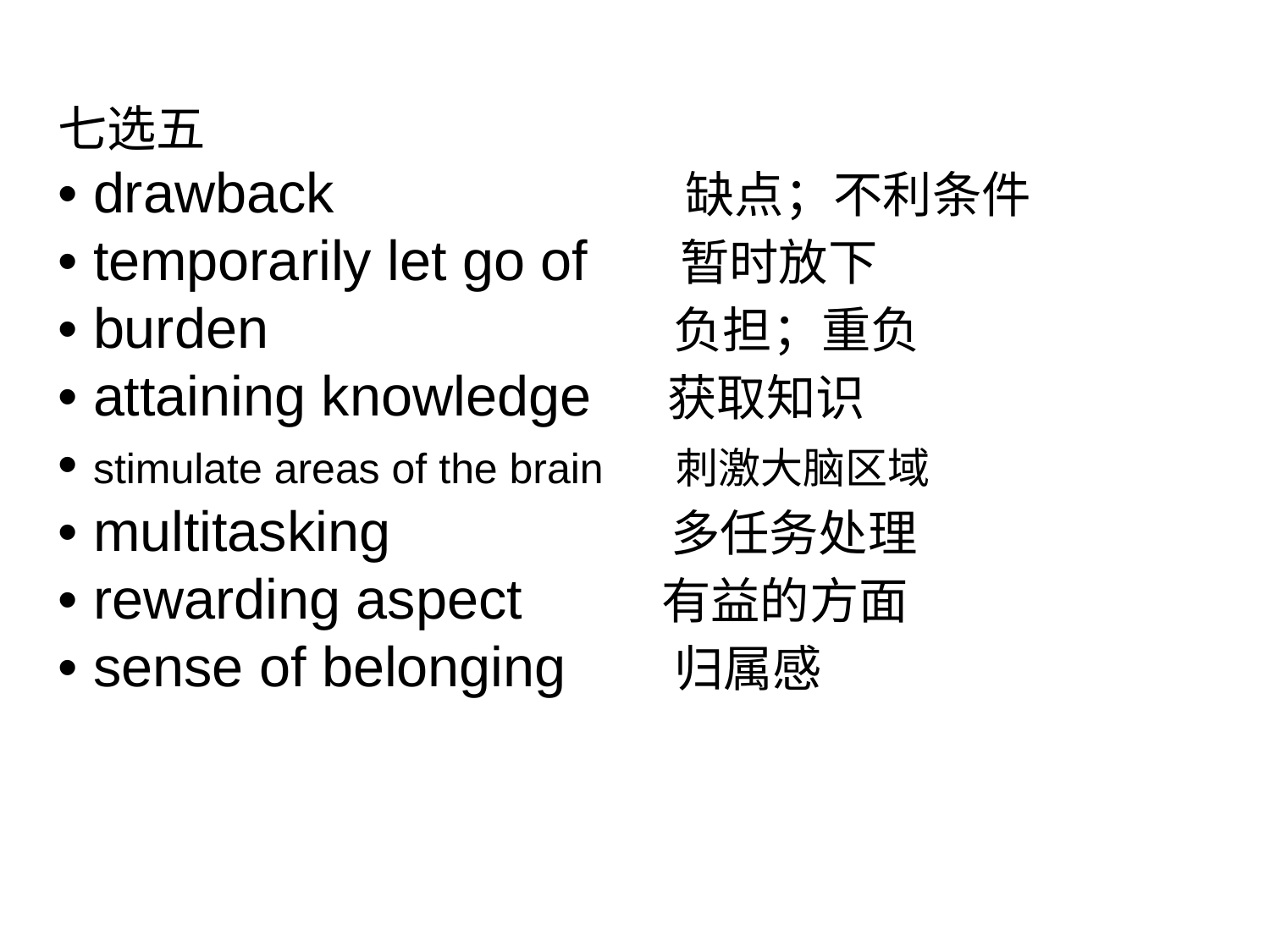

七选五
• drawback                      缺点；不利条件
• temporarily let go of     暂时放下
• burden                         负担；重负
• attaining knowledge    获取知识
• stimulate areas of the brain    刺激大脑区域
• multitasking                 多任务处理
• rewarding aspect        有益的方面
• sense of belonging      归属感